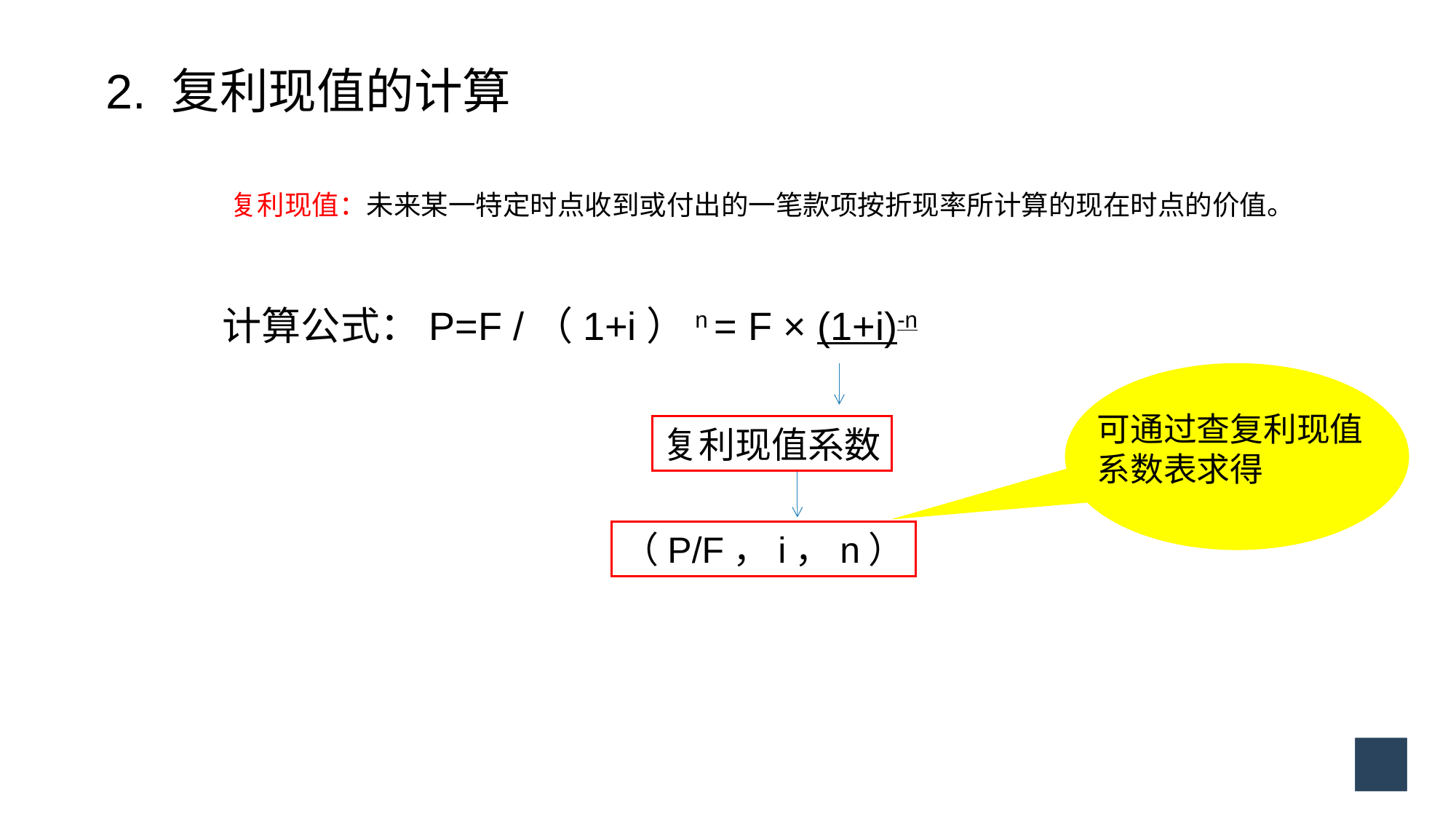

2. 复利现值的计算
复利现值：未来某一特定时点收到或付出的一笔款项按折现率所计算的现在时点的价值。
计算公式：P=F /（1+i）n = F × (1+i)-n

可通过查复利现值
系数表求得
复利现值系数
（P/F，i，n）
23